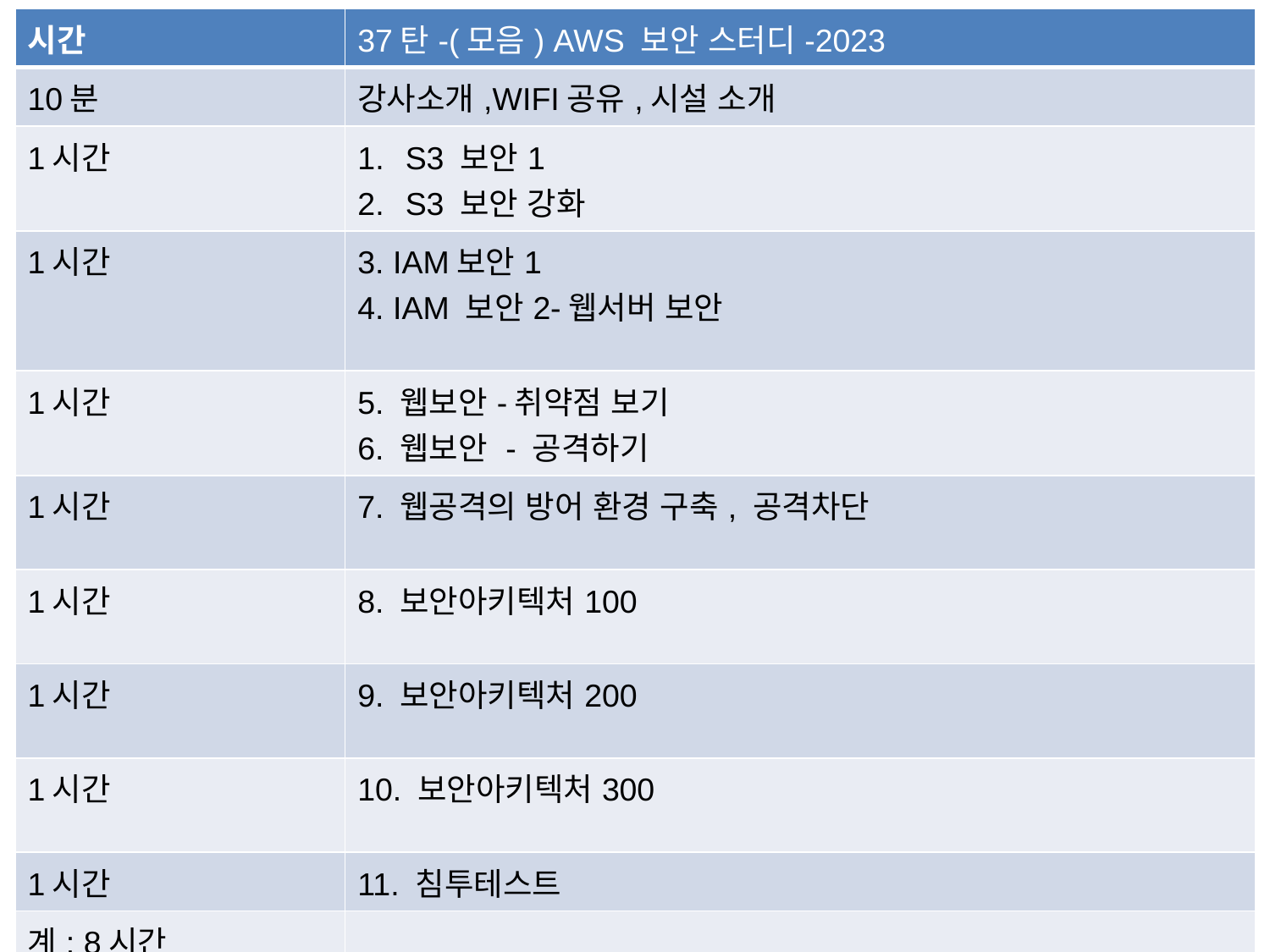

| 시간 | 37탄-(모음) AWS 보안 스터디-2023 |
| --- | --- |
| 10분 | 강사소개,WIFI공유,시설 소개 |
| 1시간 | S3 보안1 S3 보안 강화 |
| 1시간 | 3. IAM보안1 4. IAM 보안2-웹서버 보안 |
| 1시간 | 5. 웹보안-취약점 보기 6. 웹보안 - 공격하기 |
| 1시간 | 7. 웹공격의 방어 환경 구축, 공격차단 |
| 1시간 | 8. 보안아키텍처100 |
| 1시간 | 9. 보안아키텍처200 |
| 1시간 | 10. 보안아키텍처300 |
| 1시간 | 11. 침투테스트 |
| 계: 8시간 |  |